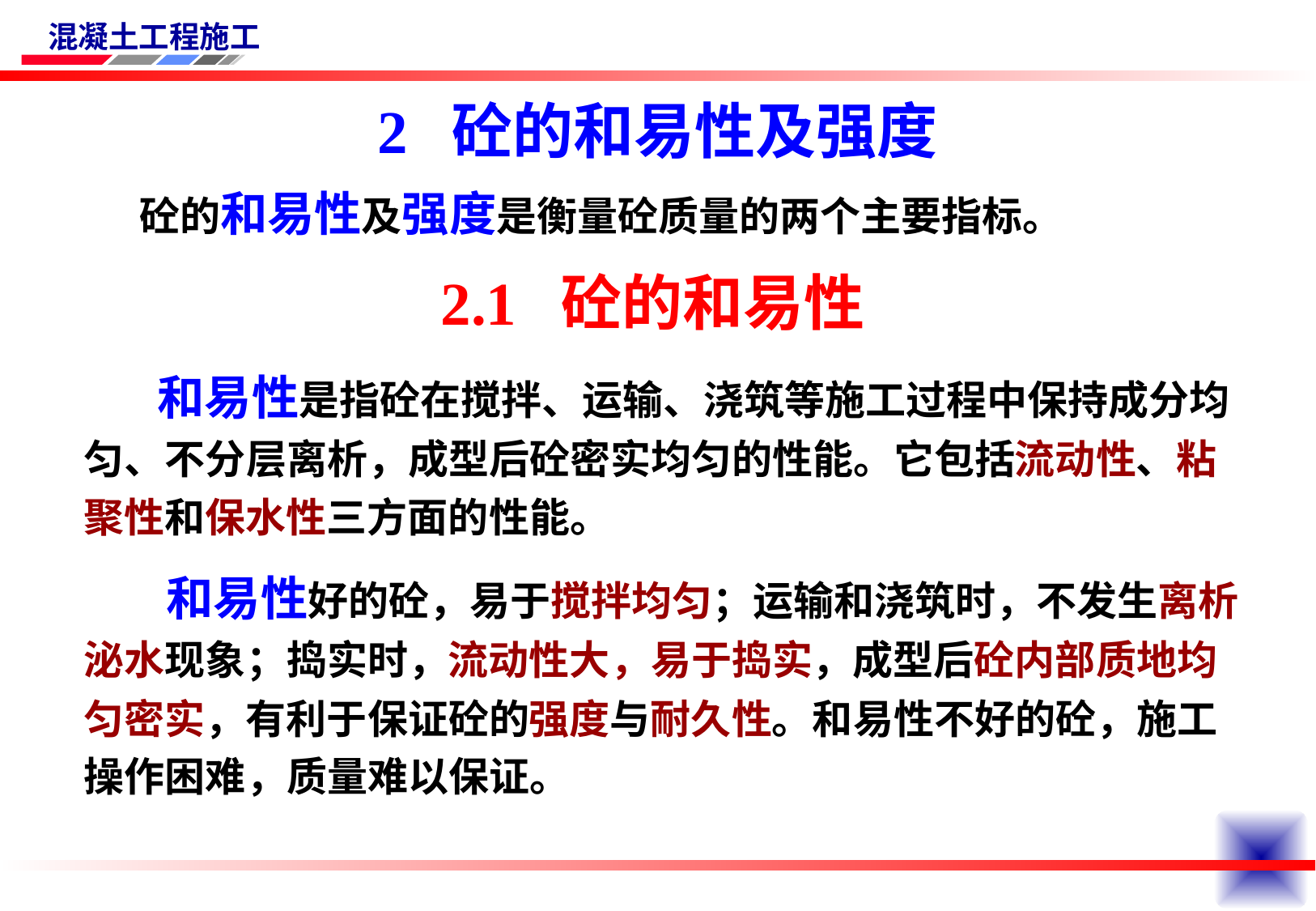

# 2  砼的和易性及强度
          砼的和易性及强度是衡量砼质量的两个主要指标。
2.1  砼的和易性
            和易性是指砼在搅拌、运输、浇筑等施工过程中保持成分均匀、不分层离析，成型后砼密实均匀的性能。它包括流动性、粘聚性和保水性三方面的性能。
             和易性好的砼，易于搅拌均匀；运输和浇筑时，不发生离析泌水现象；捣实时，流动性大，易于捣实，成型后砼内部质地均匀密实，有利于保证砼的强度与耐久性。和易性不好的砼，施工操作困难，质量难以保证。